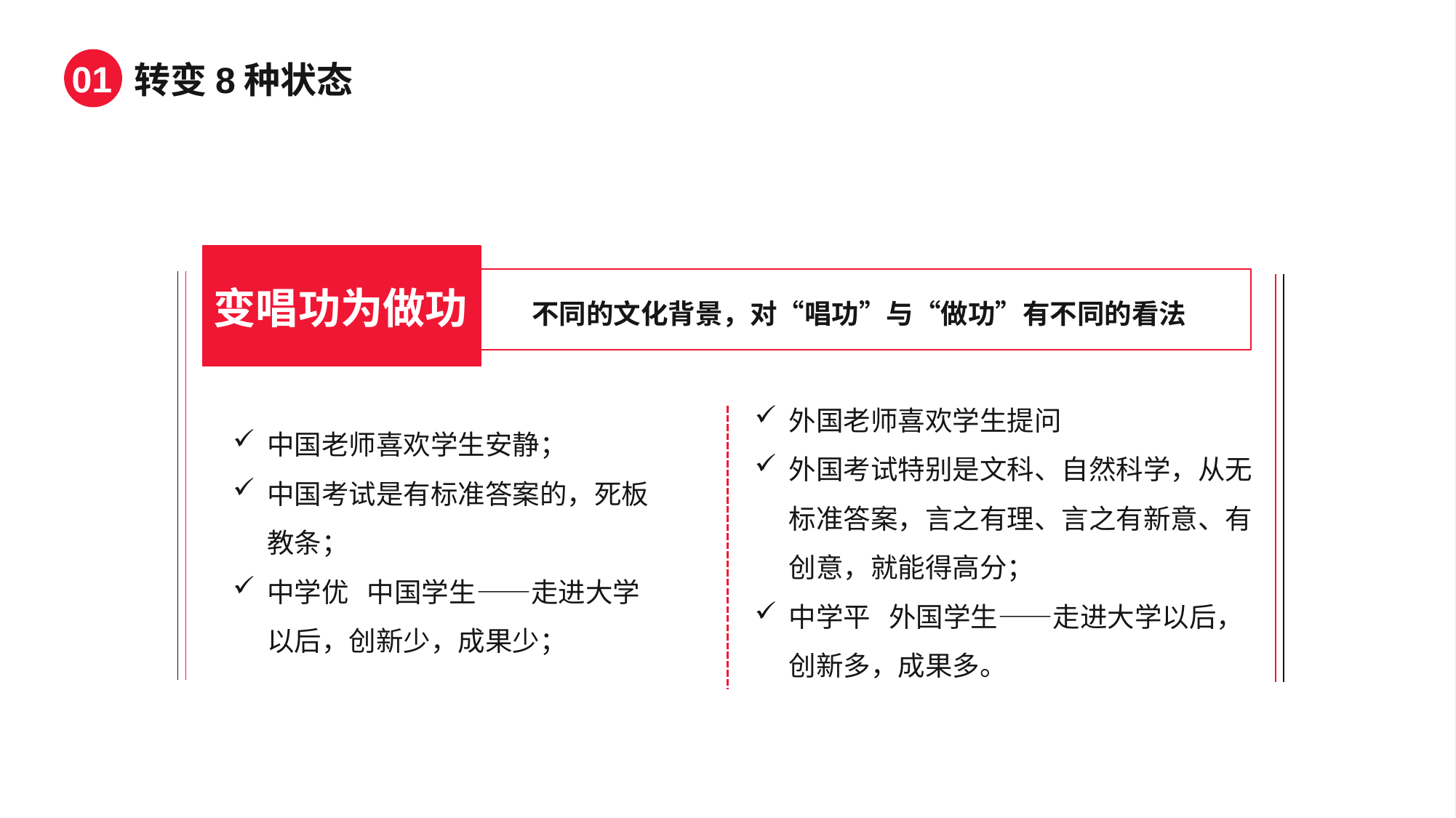

变唱功为做功

不同的文化背景，对“唱功”与“做功”有不同的看法
外国老师喜欢学生提问
外国考试特别是文科、自然科学，从无标准答案，言之有理、言之有新意、有创意，就能得高分；
中学平   外国学生——走进大学以后，创新多，成果多。
中国老师喜欢学生安静；
中国考试是有标准答案的，死板教条；
中学优   中国学生——走进大学以后，创新少，成果少；
PPT下载 http://www.1ppt.com/xiazai/